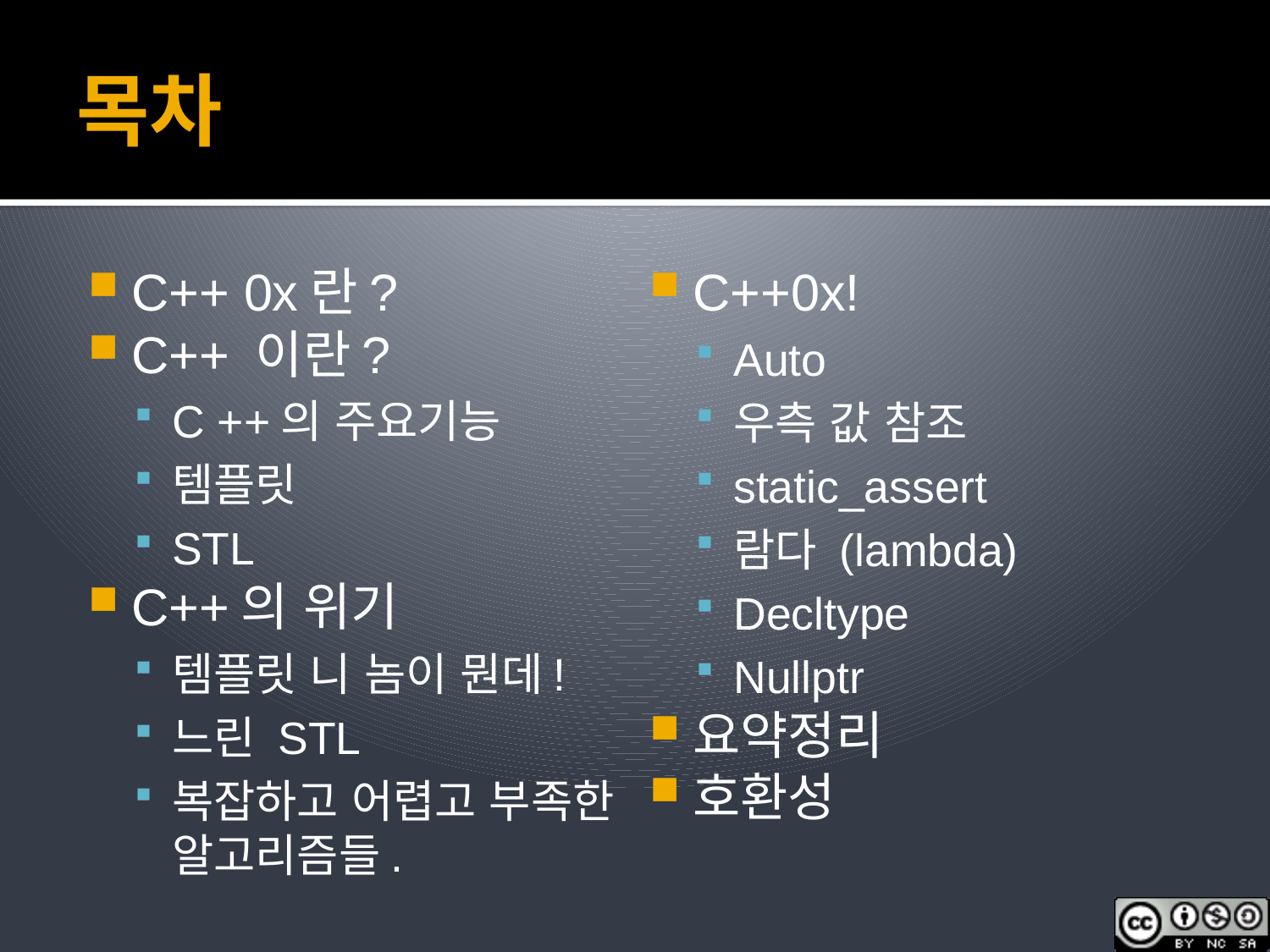

# 목차
C++ 0x란?
C++ 이란?
C ++의 주요기능
템플릿
STL
C++의 위기
템플릿 니 놈이 뭔데!
느린 STL
복잡하고 어렵고 부족한 알고리즘들.
C++0x!
Auto
우측 값 참조
static_assert
람다 (lambda)
Decltype
Nullptr
요약정리
호환성